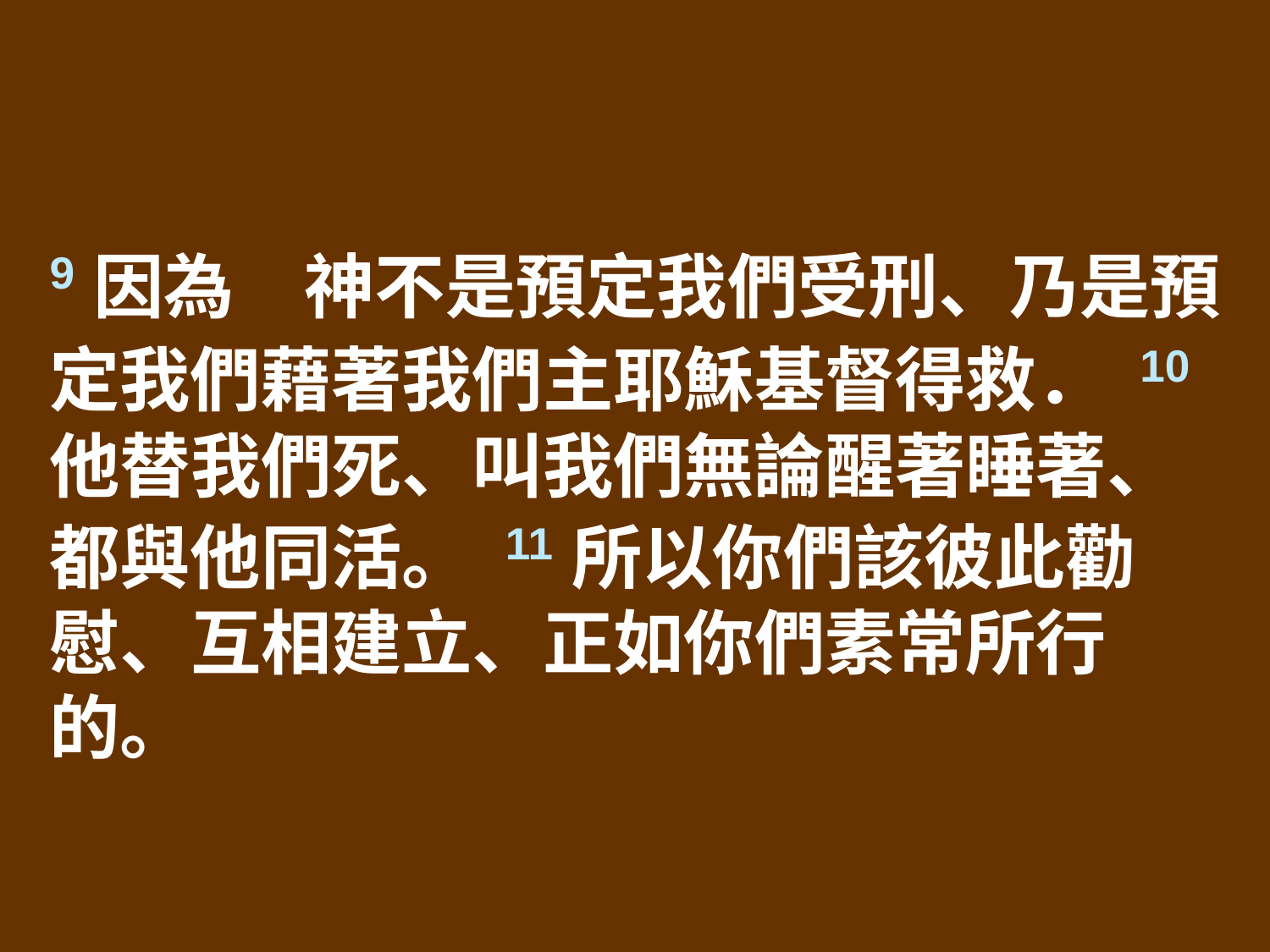

9因為　神不是預定我們受刑、乃是預定我們藉著我們主耶穌基督得救． 10他替我們死、叫我們無論醒著睡著、都與他同活。 11所以你們該彼此勸慰、互相建立、正如你們素常所行的。